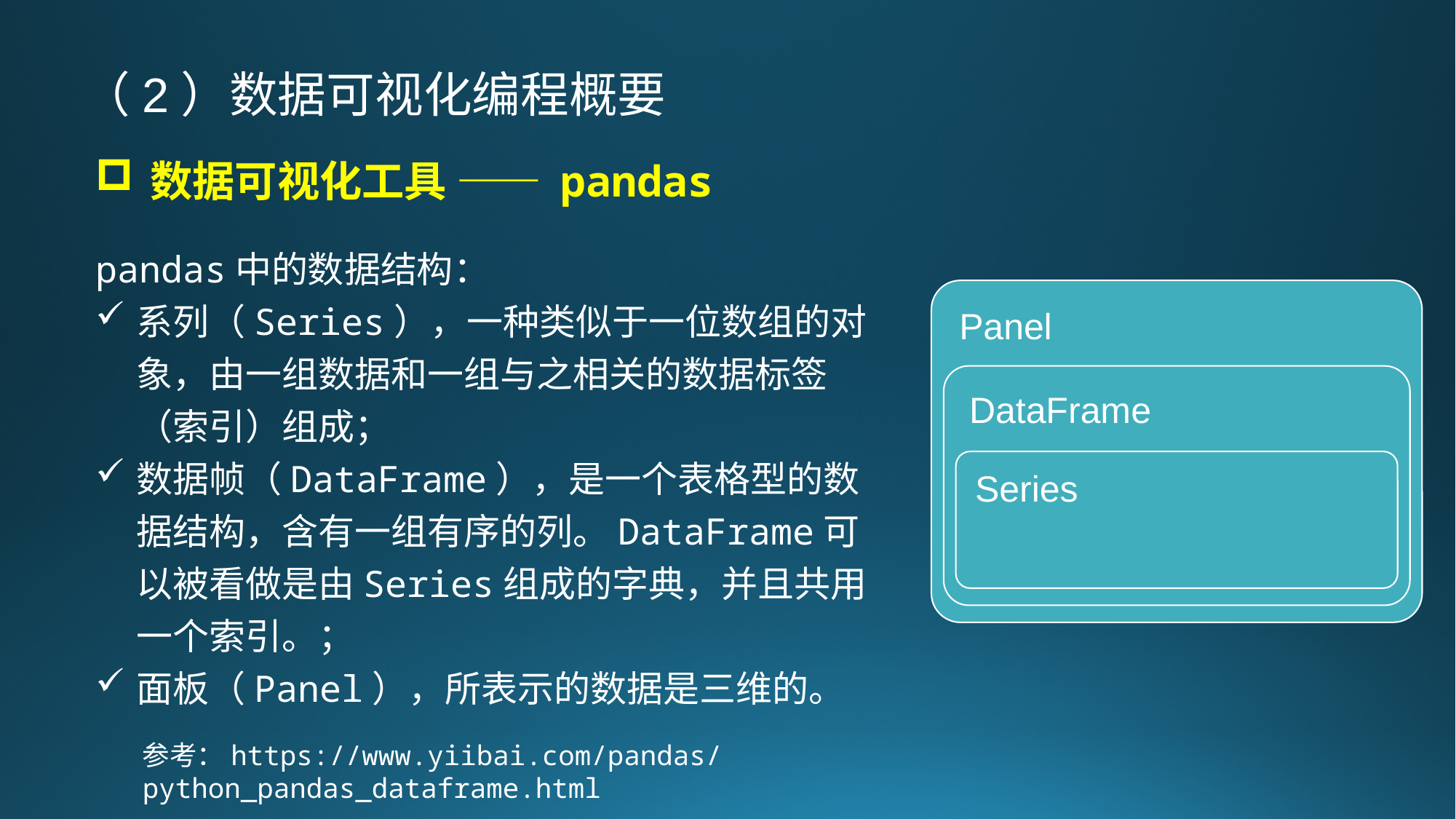

（2）数据可视化编程概要
数据可视化工具 —— pandas
pandas中的数据结构：
系列（Series），一种类似于一位数组的对象，由一组数据和一组与之相关的数据标签（索引）组成；
数据帧（DataFrame），是一个表格型的数据结构，含有一组有序的列。DataFrame可以被看做是由Series组成的字典，并且共用一个索引。；
面板（Panel），所表示的数据是三维的。
Panel
DataFrame
Series
参考：https://www.yiibai.com/pandas/python_pandas_dataframe.html